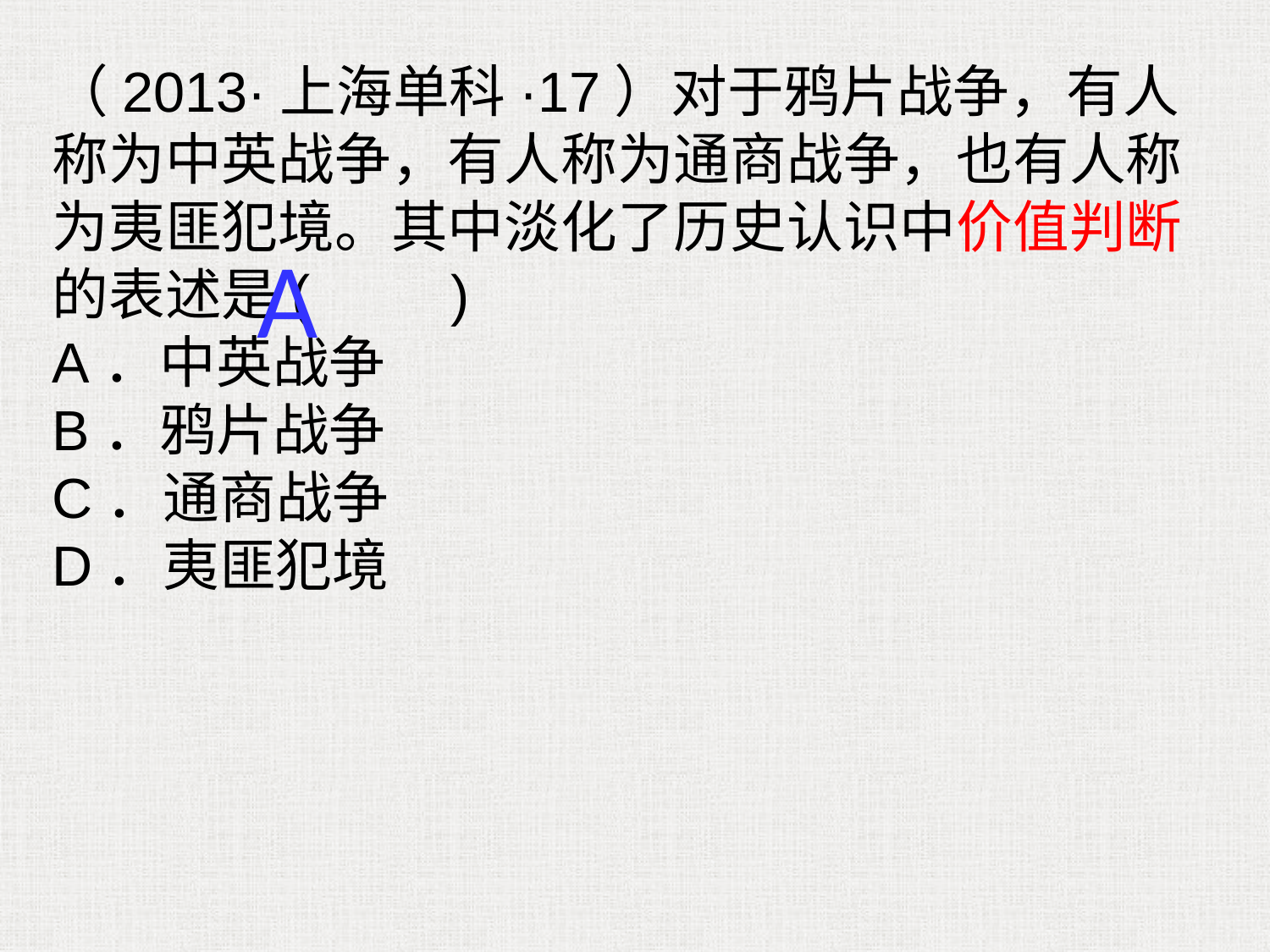

（2013·上海单科·17）对于鸦片战争，有人称为中英战争，有人称为通商战争，也有人称为夷匪犯境。其中淡化了历史认识中价值判断的表述是(　　)
A．中英战争
B．鸦片战争
C．通商战争
D．夷匪犯境
A